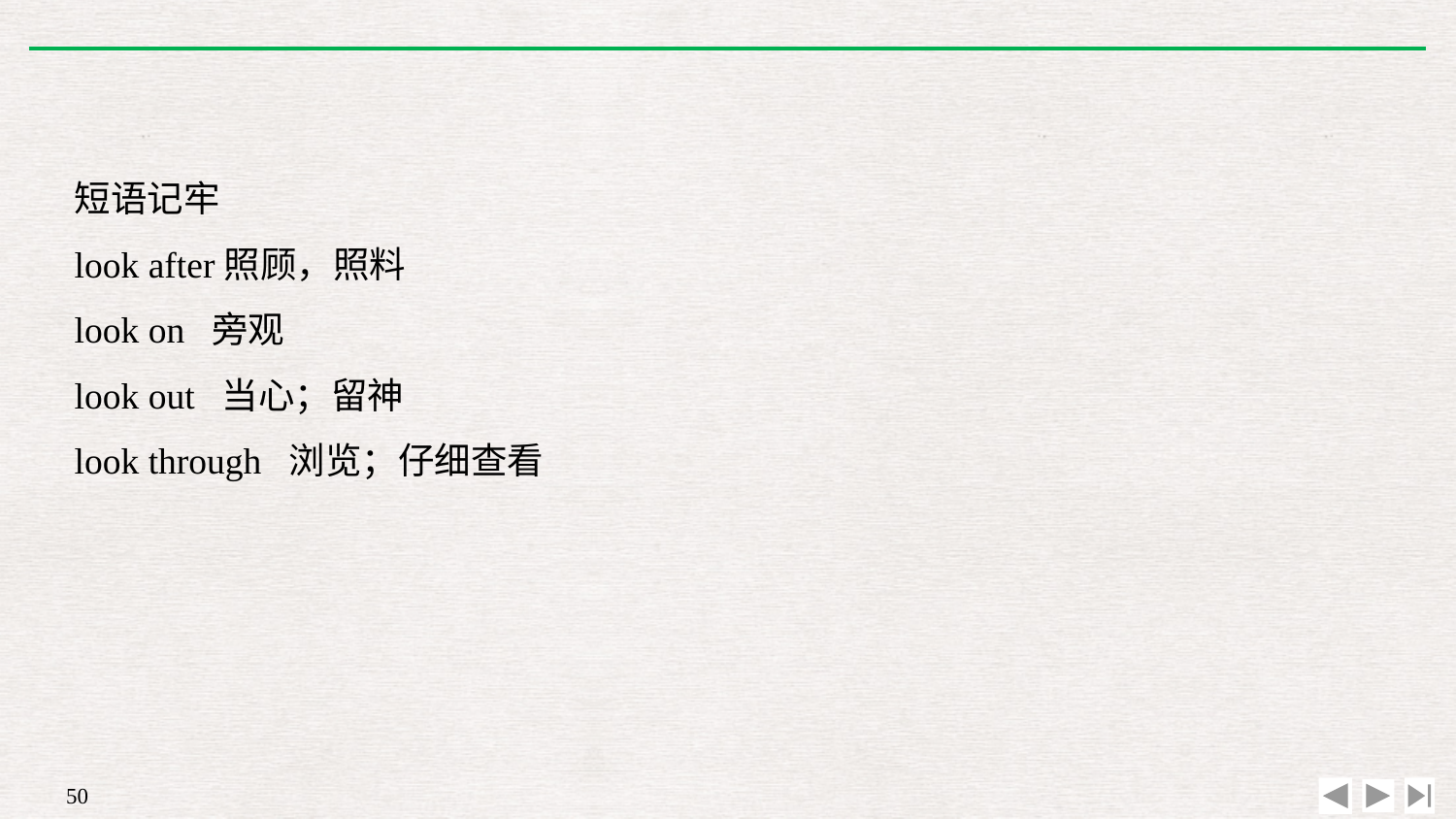

短语记牢
look after照顾，照料
look on  旁观
look out  当心；留神
look through  浏览；仔细查看